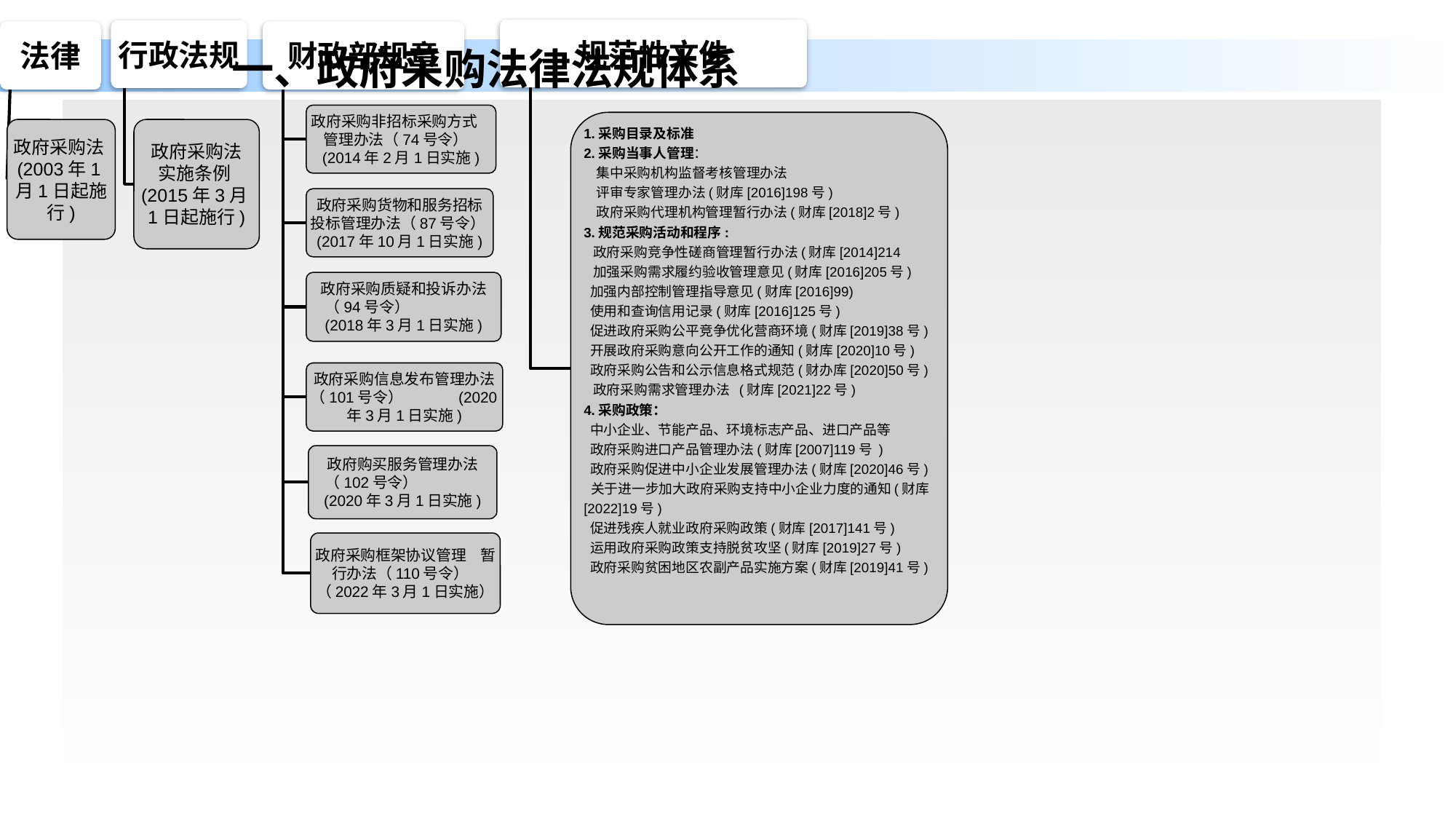

一、政府采购法律法规体系
法律
政府采购法(2003年1月1日起施行)
行政法规
政府采购法 实施条例  (2015年3月1日起施行)
财政部规章
政府采购非招标采购方式      管理办法（74号令）     (2014年2月1日实施)
政府采购货物和服务招标投标管理办法（87号令）(2017年10月1日实施)
政府采购质疑和投诉办法（94号令）                      (2018年3月1日实施)
政府采购信息发布管理办法（101号令）               (2020年3月1日实施)
政府购买服务管理办法 （102号令）                   (2020年3月1日实施)
政府采购框架协议管理    暂行办法（110号令）    （2022年3月1日实施）
规范性文件

1.采购目录及标准
2.采购当事人管理：
   集中采购机构监督考核管理办法
   评审专家管理办法(财库[2016]198号)
   政府采购代理机构管理暂行办法(财库[2018]2号)
3.规范采购活动和程序:
  政府采购竞争性磋商管理暂行办法(财库[2014]214
  加强采购需求履约验收管理意见(财库[2016]205号)
 加强内部控制管理指导意见(财库[2016]99)
 使用和查询信用记录(财库[2016]125号)
 促进政府采购公平竞争优化营商环境(财库[2019]38号)
 开展政府采购意向公开工作的通知(财库[2020]10号)
 政府采购公告和公示信息格式规范(财办库[2020]50号)
  政府采购需求管理办法  (财库[2021]22号)
4.采购政策：
 中小企业、节能产品、环境标志产品、进口产品等
 政府采购进口产品管理办法(财库[2007]119号 )
 政府采购促进中小企业发展管理办法(财库[2020]46号)   关于进一步加大政府采购支持中小企业力度的通知(财库[2022]19号)
 促进残疾人就业政府采购政策(财库[2017]141号)
 运用政府采购政策支持脱贫攻坚(财库[2019]27号)
 政府采购贫困地区农副产品实施方案(财库[2019]41号)